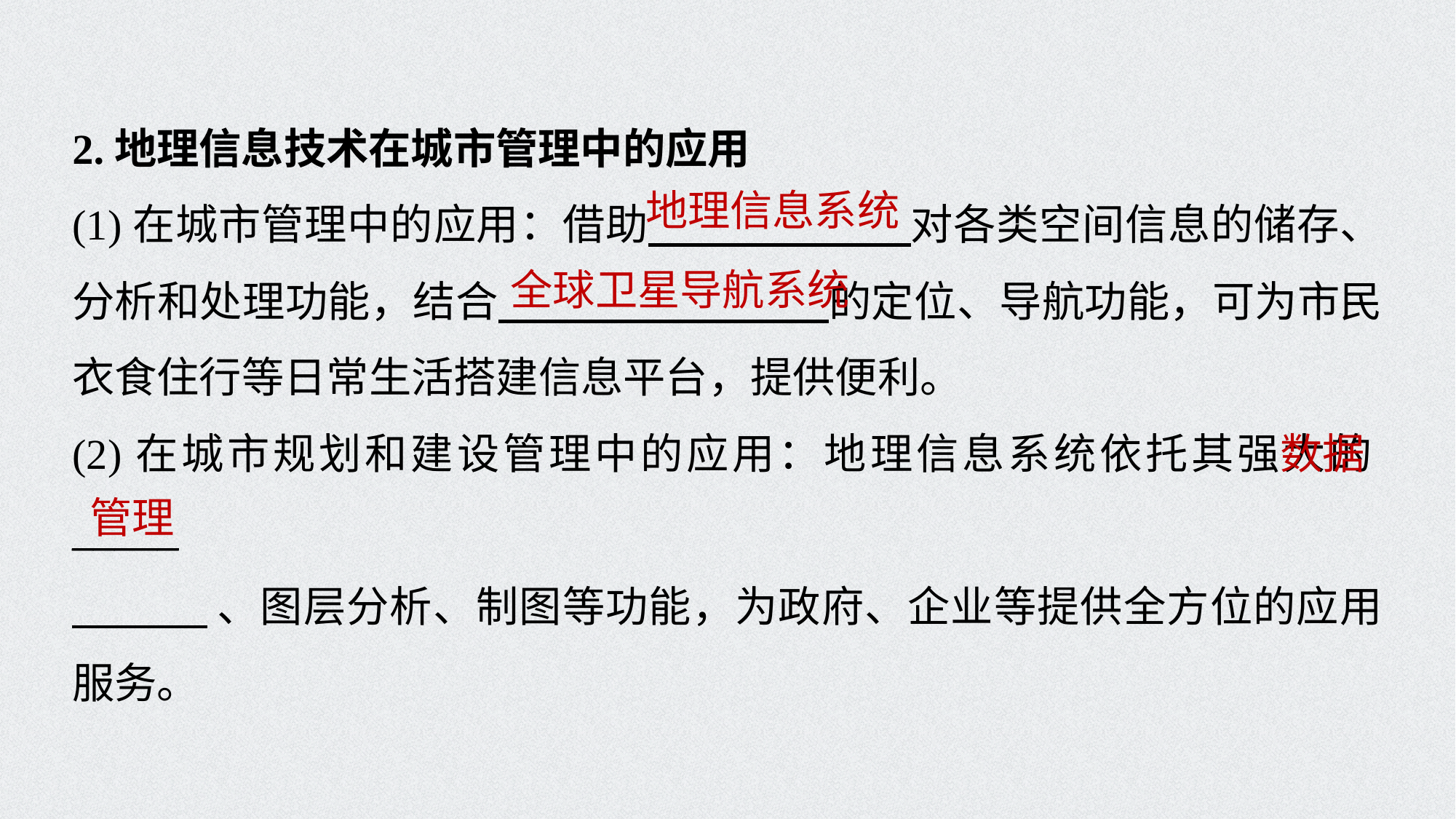

2.地理信息技术在城市管理中的应用
(1)在城市管理中的应用：借助                          对各类空间信息的储存、分析和处理功能，结合                                  的定位、导航功能，可为市民衣食住行等日常生活搭建信息平台，提供便利。
(2)在城市规划和建设管理中的应用：地理信息系统依托其强大的_____
             、图层分析、制图等功能，为政府、企业等提供全方位的应用服务。
地理信息系统
全球卫星导航系统
数据
管理